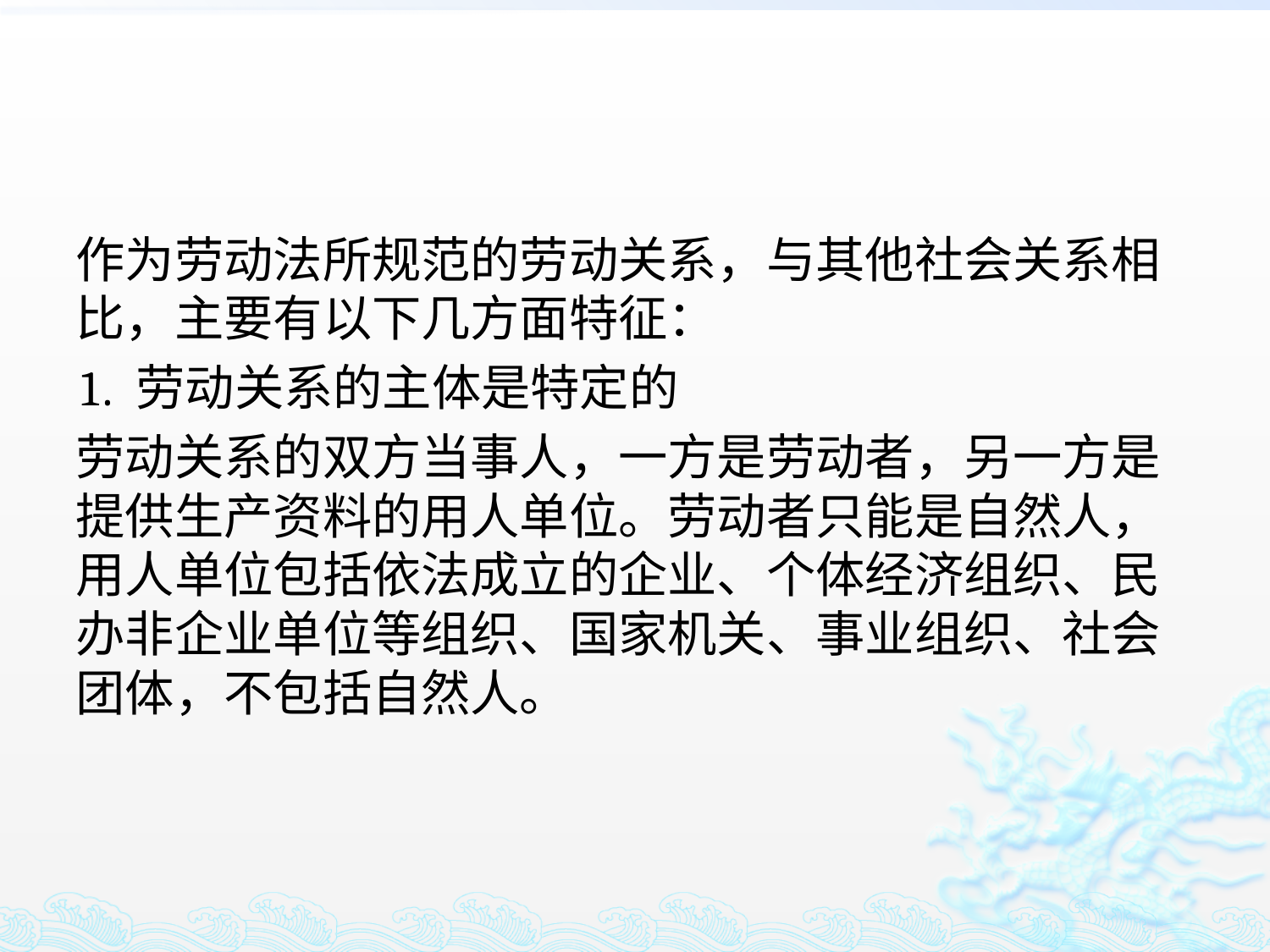

#
作为劳动法所规范的劳动关系，与其他社会关系相比，主要有以下几方面特征：
1. 劳动关系的主体是特定的
劳动关系的双方当事人，一方是劳动者，另一方是提供生产资料的用人单位。劳动者只能是自然人，用人单位包括依法成立的企业、个体经济组织、民办非企业单位等组织、国家机关、事业组织、社会团体，不包括自然人。